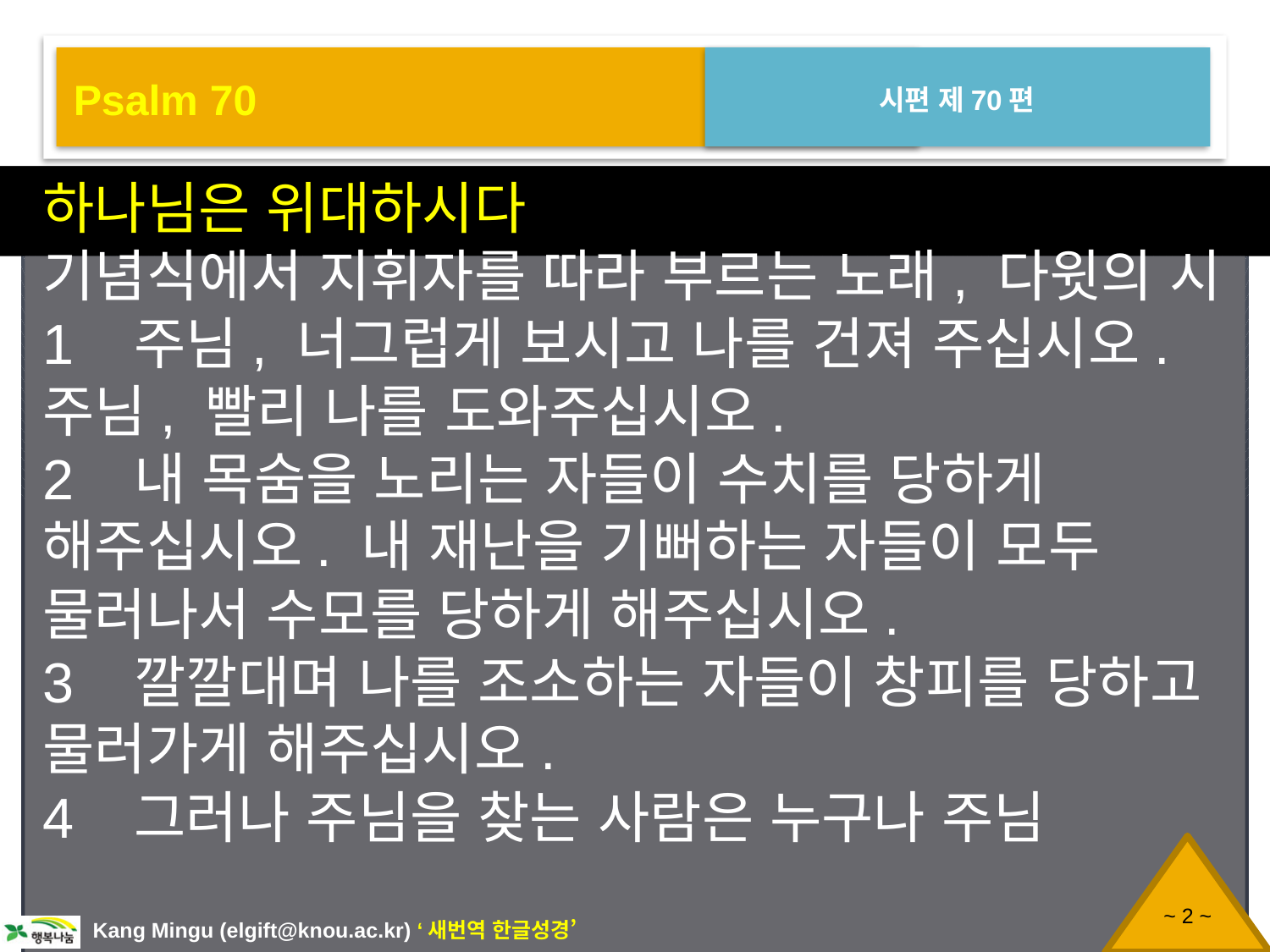

Psalm 70
시편 제70편
하나님은 위대하시다
기념식에서 지휘자를 따라 부르는 노래, 다윗의 시
1   주님, 너그럽게 보시고 나를 건져 주십시오. 주님, 빨리 나를 도와주십시오.
2   내 목숨을 노리는 자들이 수치를 당하게 해주십시오. 내 재난을 기뻐하는 자들이 모두 물러나서 수모를 당하게 해주십시오.
3   깔깔대며 나를 조소하는 자들이 창피를 당하고 물러가게 해주십시오.
4   그러나 주님을 찾는 사람은 누구나 주님